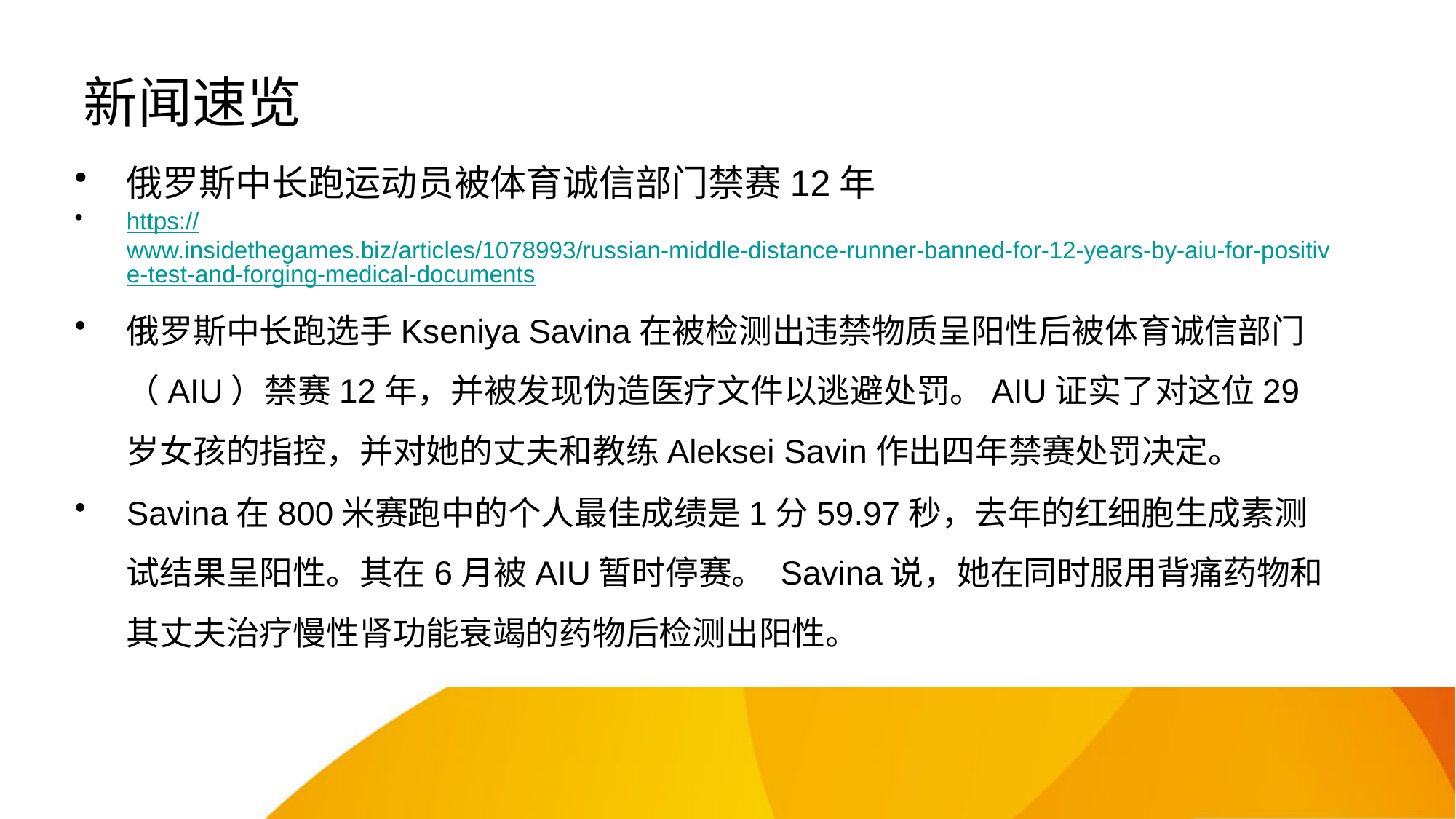

# 新闻速览
俄罗斯中长跑运动员被体育诚信部门禁赛12年
https://www.insidethegames.biz/articles/1078993/russian-middle-distance-runner-banned-for-12-years-by-aiu-for-positive-test-and-forging-medical-documents
俄罗斯中长跑选手Kseniya Savina在被检测出违禁物质呈阳性后被体育诚信部门（AIU）禁赛12年，并被发现伪造医疗文件以逃避处罚。AIU证实了对这位29岁女孩的指控，并对她的丈夫和教练Aleksei Savin作出四年禁赛处罚决定。
Savina在800米赛跑中的个人最佳成绩是1分59.97秒，去年的红细胞生成素测试结果呈阳性。其在6月被AIU暂时停赛。 Savina说，她在同时服用背痛药物和其丈夫治疗慢性肾功能衰竭的药物后检测出阳性。